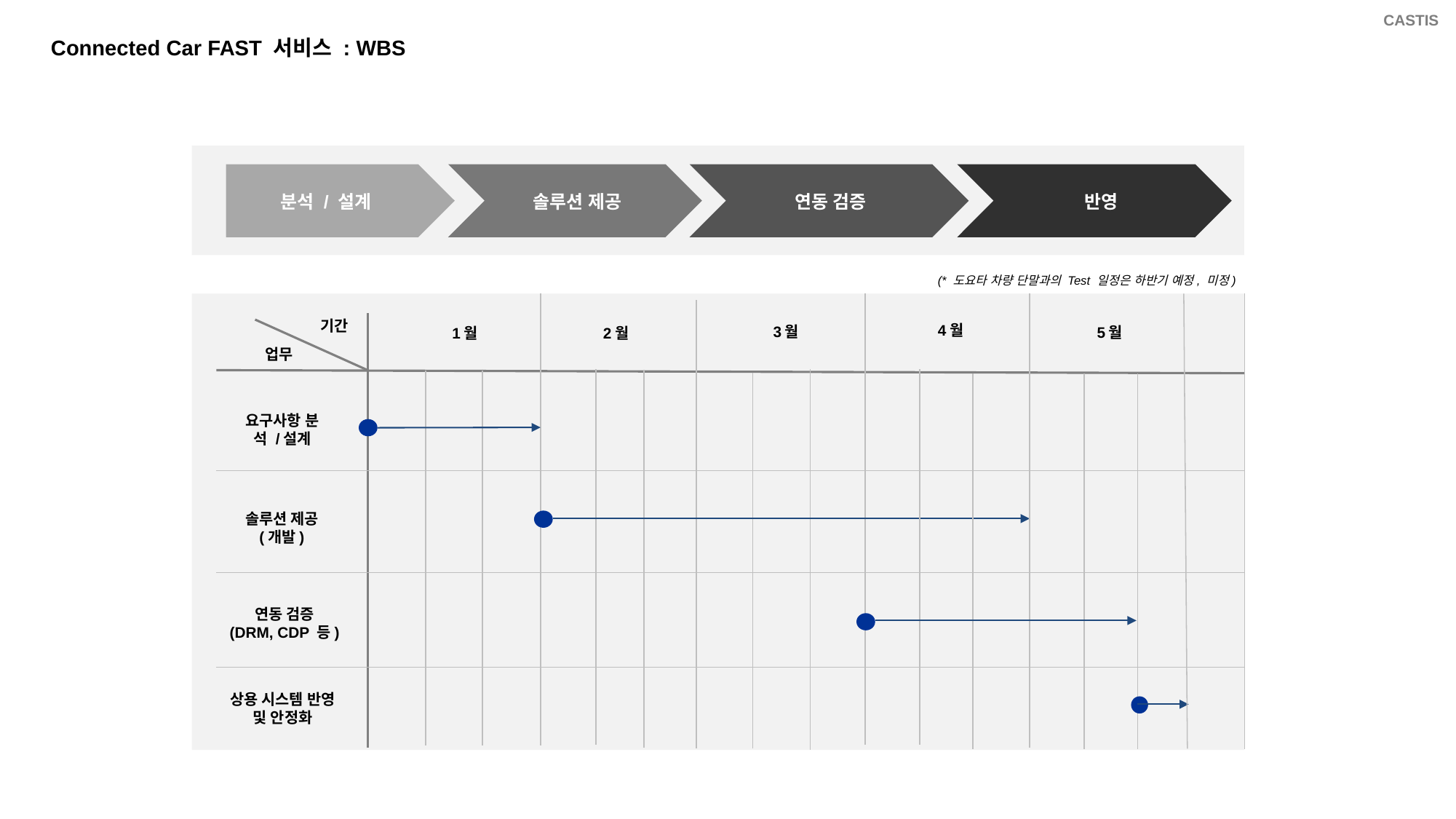

CASTIS
# Connected Car FAST 서비스 : WBS

분석 / 설계

솔루션 제공

연동 검증

반영
(* 도요타 차량 단말과의 Test 일정은 하반기 예정, 미정)

기간
     4월
     3월
     5월
1월
2월
업무
요구사항 분석 /설계

솔루션 제공
(개발)

연동 검증
(DRM, CDP 등)

상용 시스템 반영
및 안정화